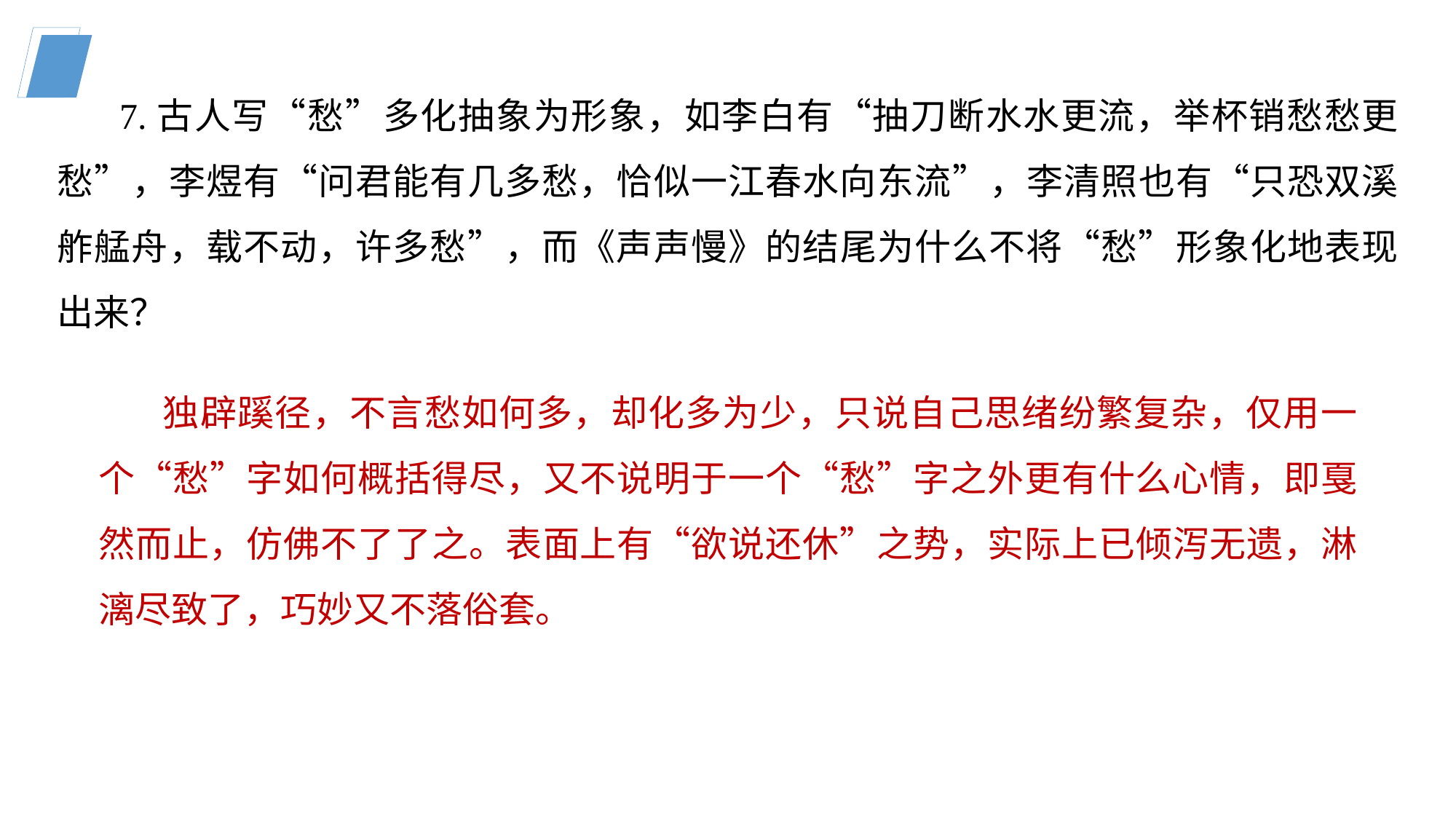

7.古人写“愁”多化抽象为形象，如李白有“抽刀断水水更流，举杯销愁愁更愁”，李煜有“问君能有几多愁，恰似一江春水向东流”，李清照也有“只恐双溪舴艋舟，载不动，许多愁”，而《声声慢》的结尾为什么不将“愁”形象化地表现出来？
      独辟蹊径，不言愁如何多，却化多为少，只说自己思绪纷繁复杂，仅用一个“愁”字如何概括得尽，又不说明于一个“愁”字之外更有什么心情，即戛然而止，仿佛不了了之。表面上有“欲说还休”之势，实际上已倾泻无遗，淋漓尽致了，巧妙又不落俗套。